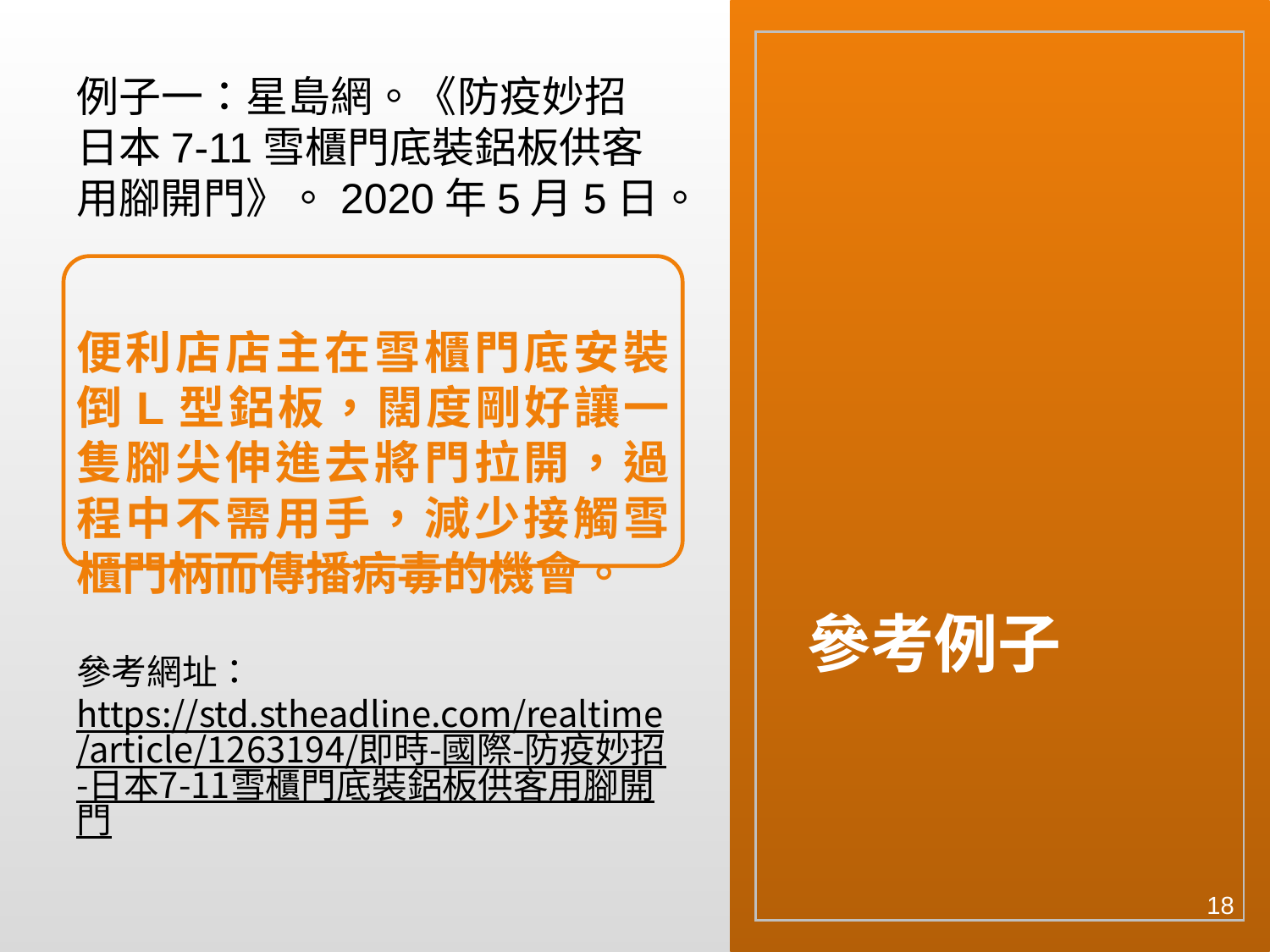

例子一：星島網。《防疫妙招　日本7-11雪櫃門底裝鋁板供客用腳開門》。2020年5月5日。

便利店店主在雪櫃門底安裝倒L型鋁板，闊度剛好讓一隻腳尖伸進去將門拉開，過程中不需用手，減少接觸雪櫃門柄而傳播病毒的機會。

參考網址：https://std.stheadline.com/realtime/article/1263194/即時-國際-防疫妙招-日本7-11雪櫃門底裝鋁板供客用腳開門

# 參考例子

18